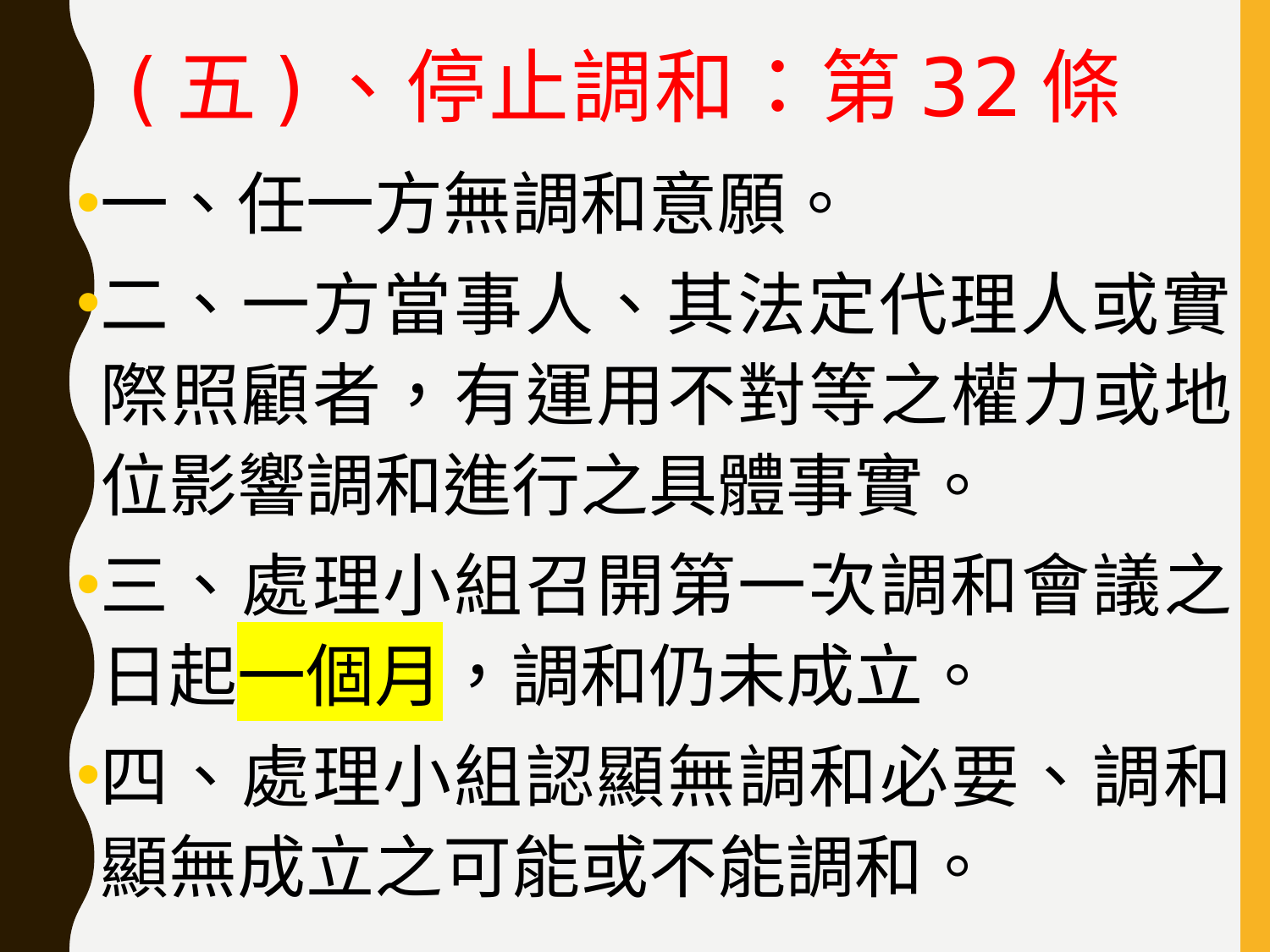

# (五)、停止調和：第32條
一、任一方無調和意願。
二、一方當事人、其法定代理人或實際照顧者，有運用不對等之權力或地位影響調和進行之具體事實。
三、處理小組召開第一次調和會議之日起一個月，調和仍未成立。
四、處理小組認顯無調和必要、調和顯無成立之可能或不能調和。